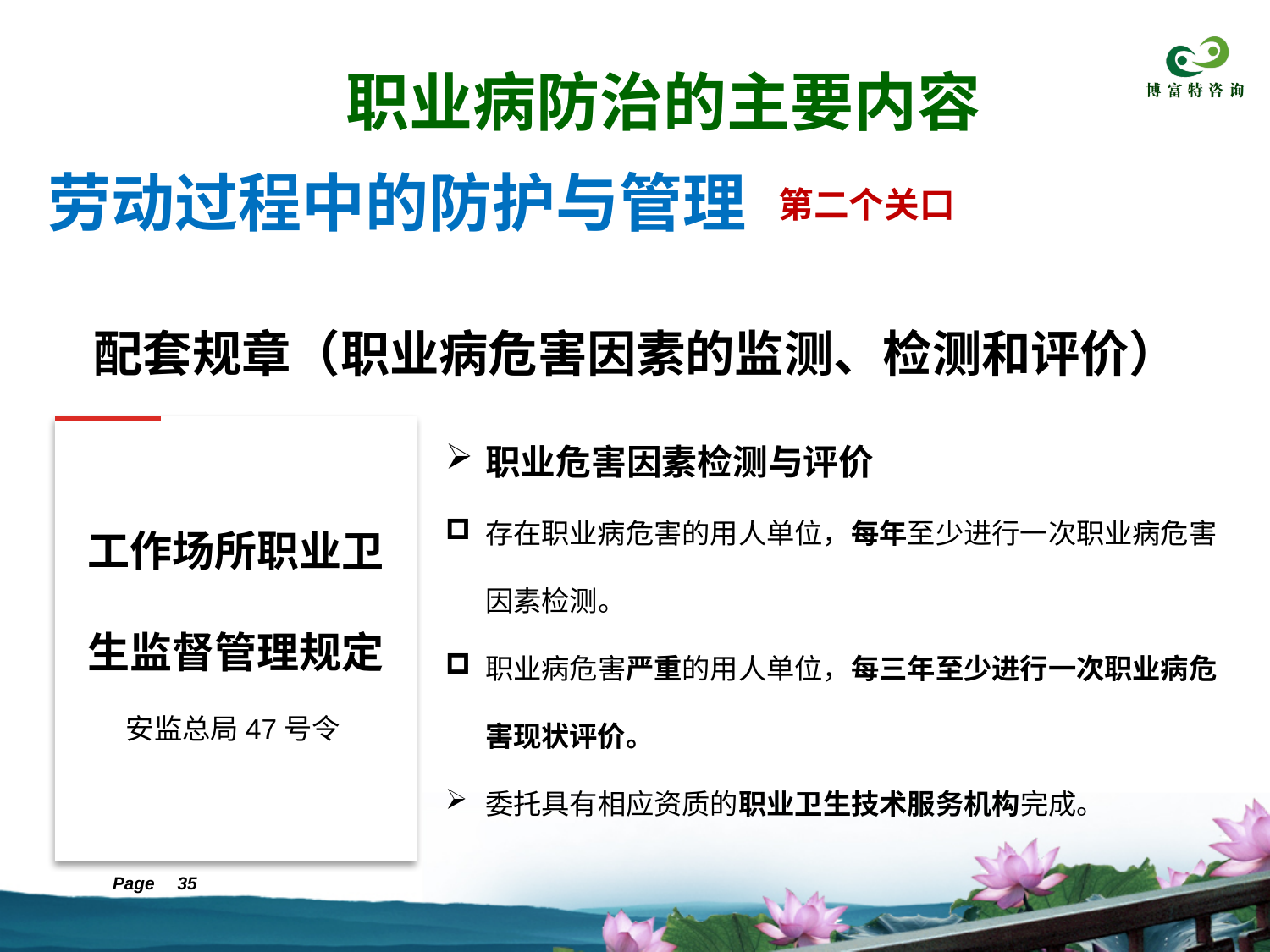

职业病防治的主要内容
劳动过程中的防护与管理
第二个关口
配套规章（职业病危害因素的监测、检测和评价）
职业危害因素检测与评价
存在职业病危害的用人单位，每年至少进行一次职业病危害因素检测。
职业病危害严重的用人单位，每三年至少进行一次职业病危害现状评价。
委托具有相应资质的职业卫生技术服务机构完成。

工作场所职业卫生监督管理规定
安监总局47号令